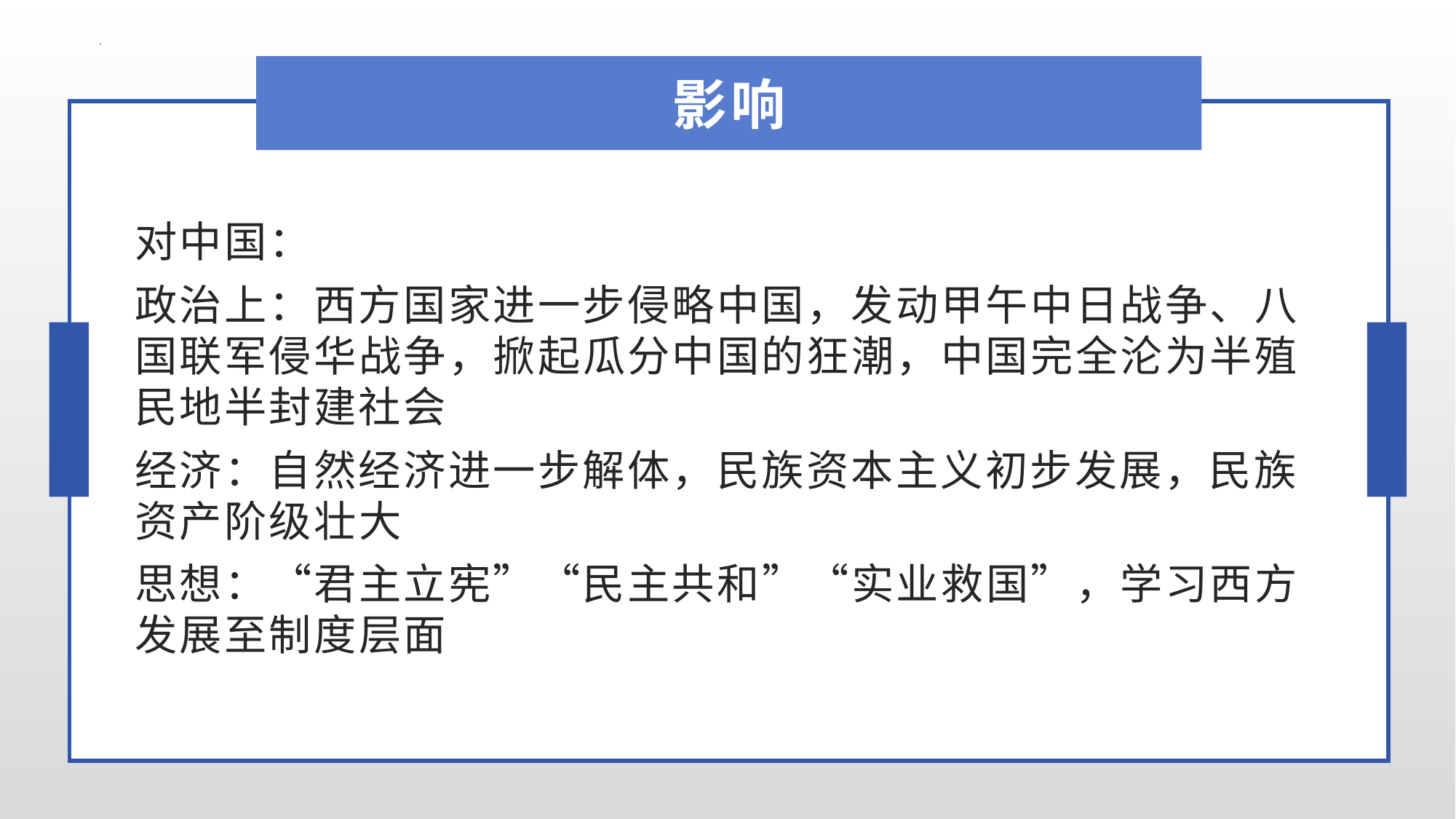

影响

对中国：
政治上：西方国家进一步侵略中国，发动甲午中日战争、八国联军侵华战争，掀起瓜分中国的狂潮，中国完全沦为半殖民地半封建社会
经济：自然经济进一步解体，民族资本主义初步发展，民族资产阶级壮大
思想：“君主立宪”“民主共和”“实业救国”，学习西方发展至制度层面